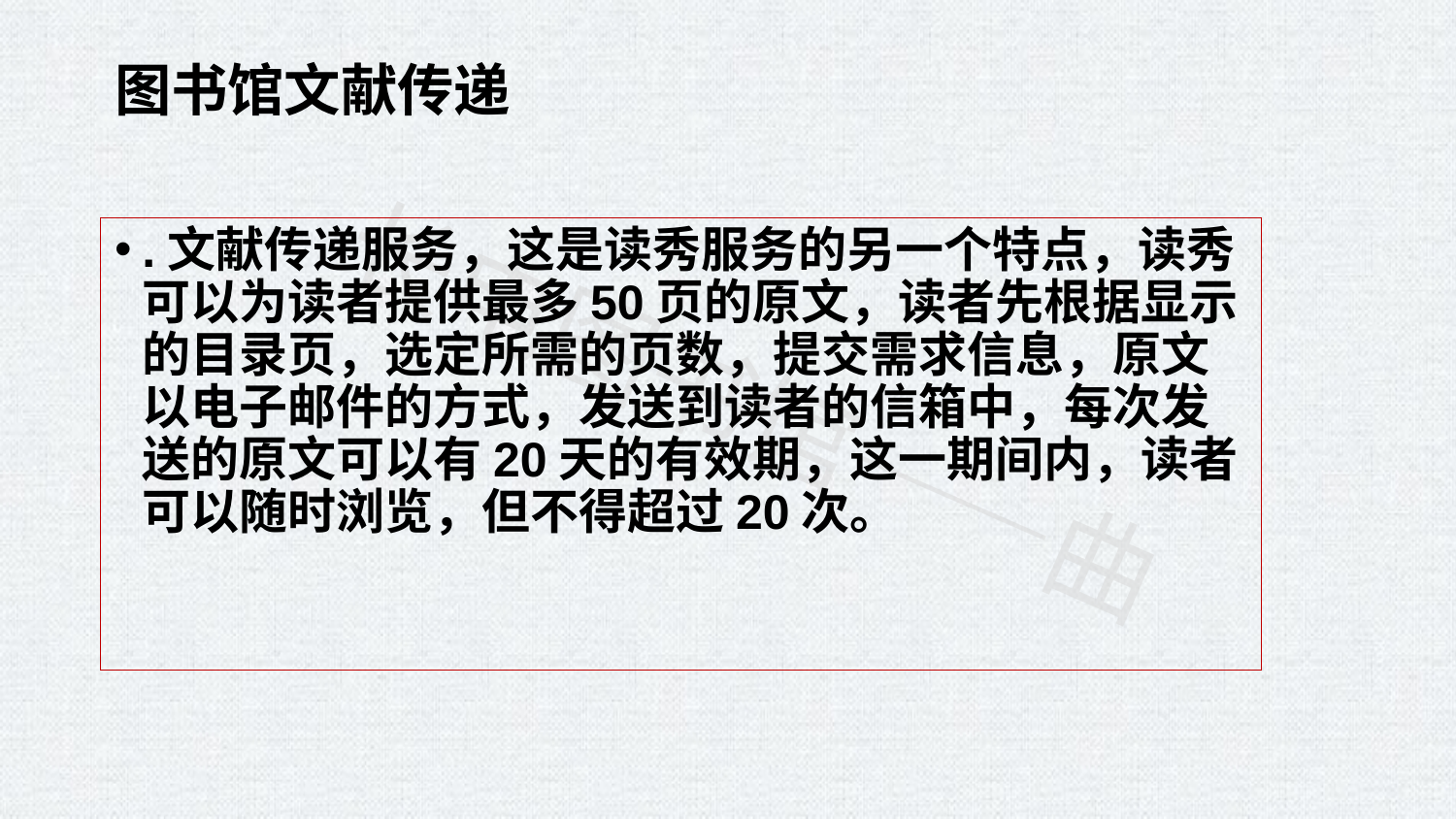

# 图书馆文献传递
.文献传递服务，这是读秀服务的另一个特点，读秀可以为读者提供最多50页的原文，读者先根据显示的目录页，选定所需的页数，提交需求信息，原文以电子邮件的方式，发送到读者的信箱中，每次发送的原文可以有20天的有效期，这一期间内，读者可以随时浏览，但不得超过20次。